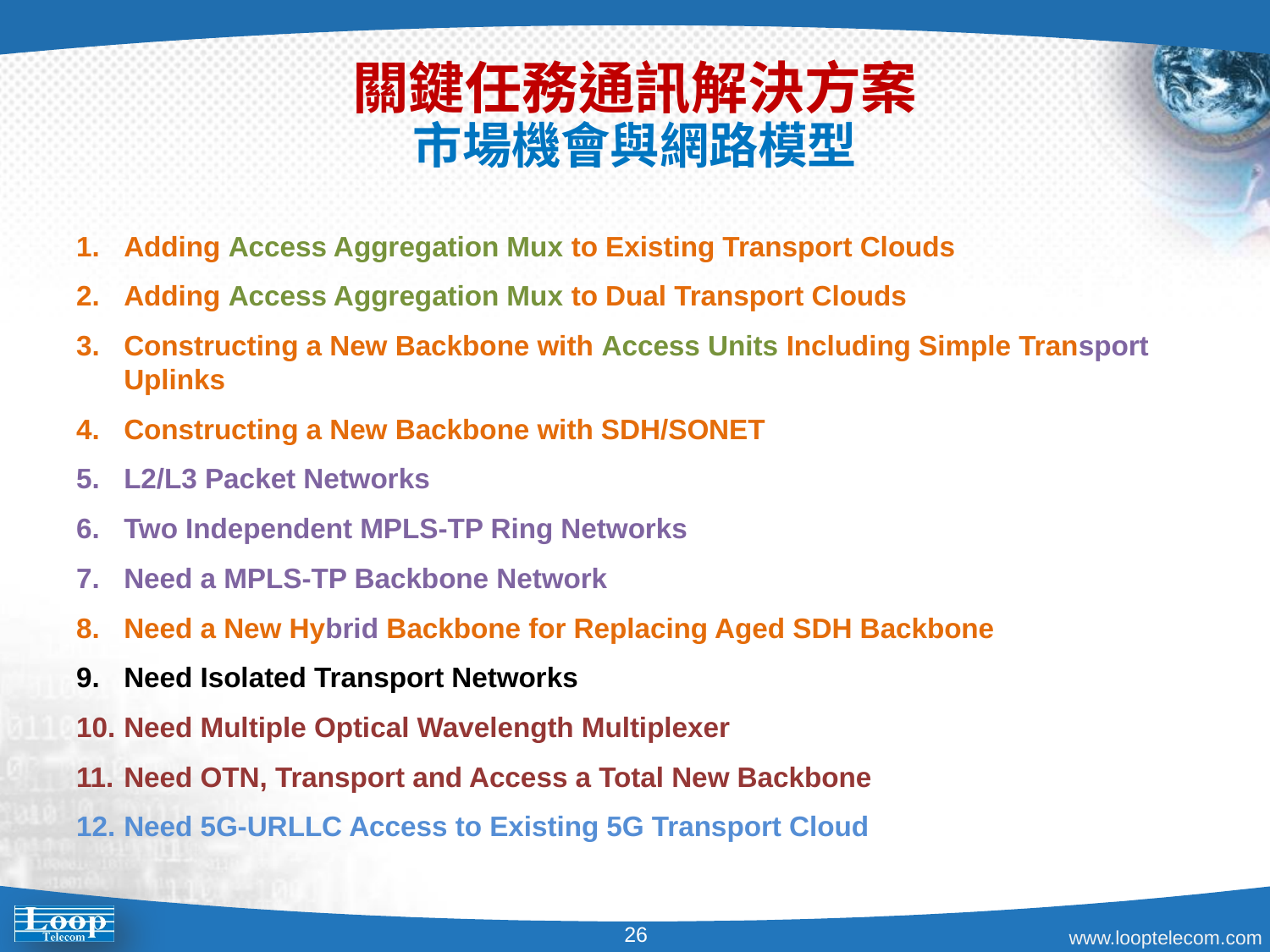

# 關鍵任務通訊解決方案 市場機會與網路模型
Adding Access Aggregation Mux to Existing Transport Clouds
Adding Access Aggregation Mux to Dual Transport Clouds
Constructing a New Backbone with Access Units Including Simple Transport Uplinks
Constructing a New Backbone with SDH/SONET
L2/L3 Packet Networks
Two Independent MPLS-TP Ring Networks
Need a MPLS-TP Backbone Network
Need a New Hybrid Backbone for Replacing Aged SDH Backbone
Need Isolated Transport Networks
Need Multiple Optical Wavelength Multiplexer
Need OTN, Transport and Access a Total New Backbone
Need 5G-URLLC Access to Existing 5G Transport Cloud
26